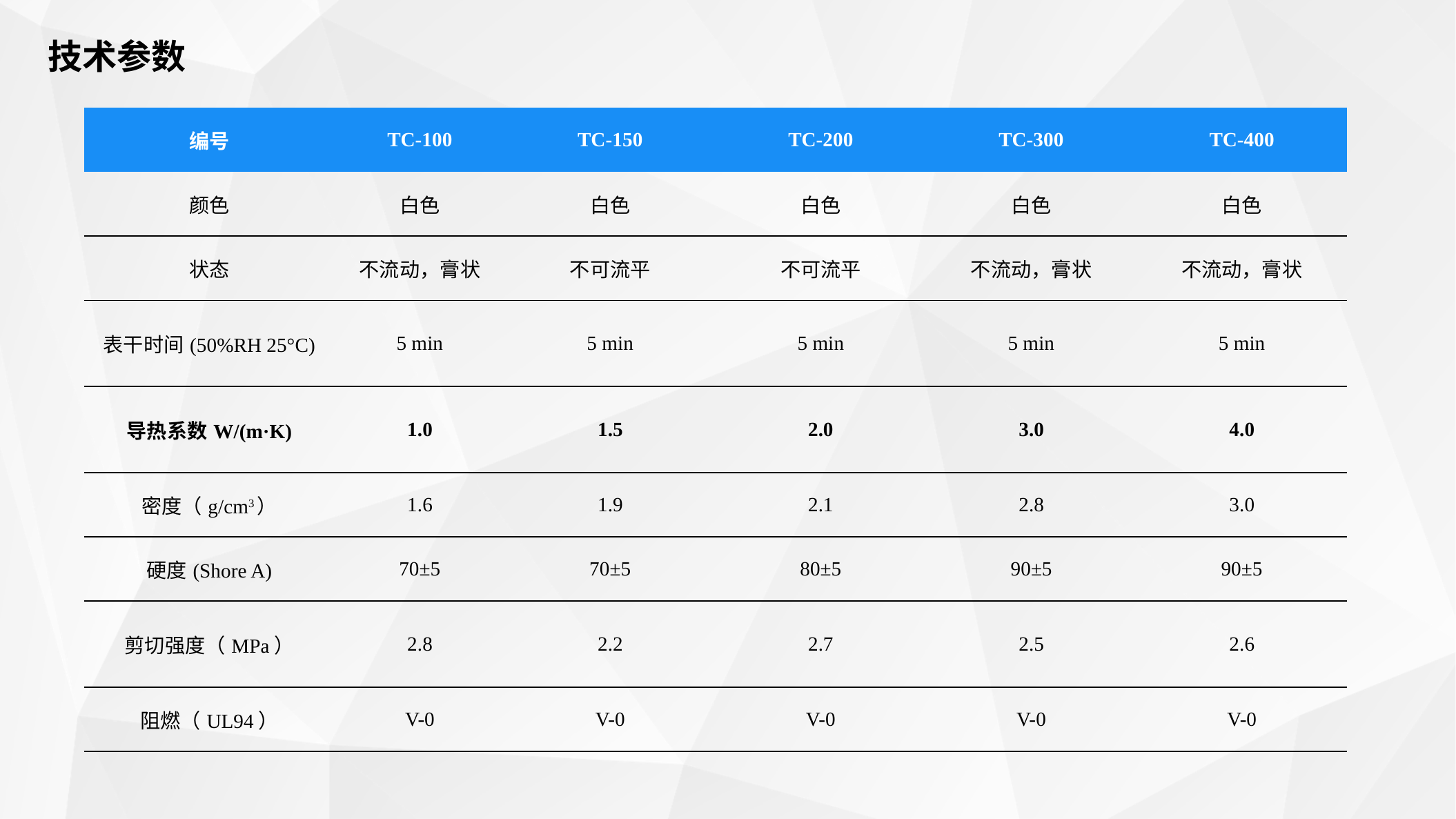

技术参数
| 编号 | TC-100 | TC-150 | TC-200 | TC-300 | TC-400 |
| --- | --- | --- | --- | --- | --- |
| 颜色 | 白色 | 白色 | 白色 | 白色 | 白色 |
| 状态 | 不流动，膏状 | 不可流平 | 不可流平 | 不流动，膏状 | 不流动，膏状 |
| 表干时间(50%RH 25°C) | 5 min | 5 min | 5 min | 5 min | 5 min |
| 导热系数W/(m·K) | 1.0 | 1.5 | 2.0 | 3.0 | 4.0 |
| 密度（g/cm3） | 1.6 | 1.9 | 2.1 | 2.8 | 3.0 |
| 硬度(Shore A) | 70±5 | 70±5 | 80±5 | 90±5 | 90±5 |
| 剪切强度（MPa） | 2.8 | 2.2 | 2.7 | 2.5 | 2.6 |
| 阻燃（UL94） | V-0 | V-0 | V-0 | V-0 | V-0 |